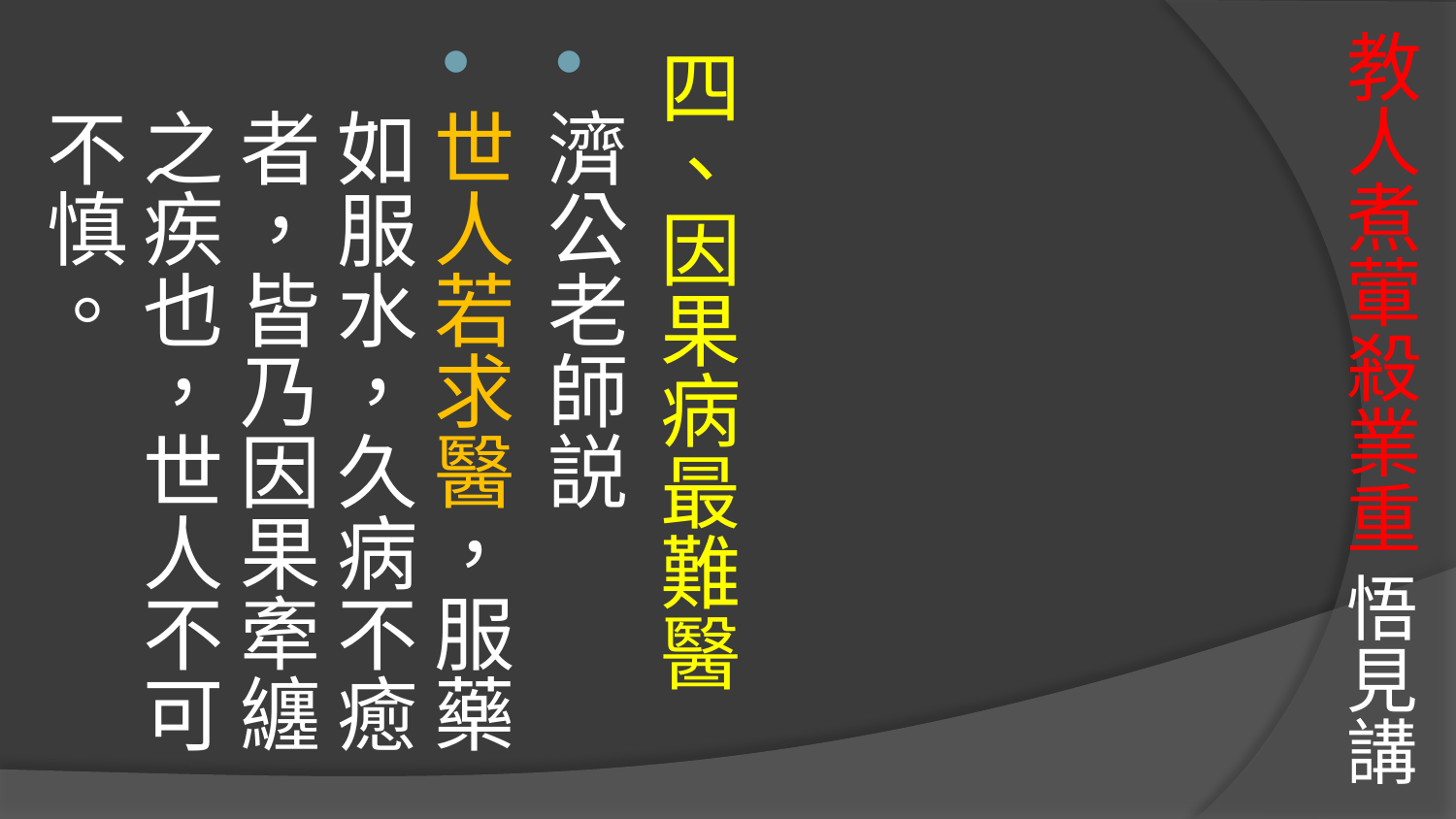

# 教人煮葷殺業重 悟見講
四、因果病最難醫
濟公老師説
世人若求醫，服藥如服水，久病不癒者，皆乃因果牽纏之疾也，世人不可不慎。